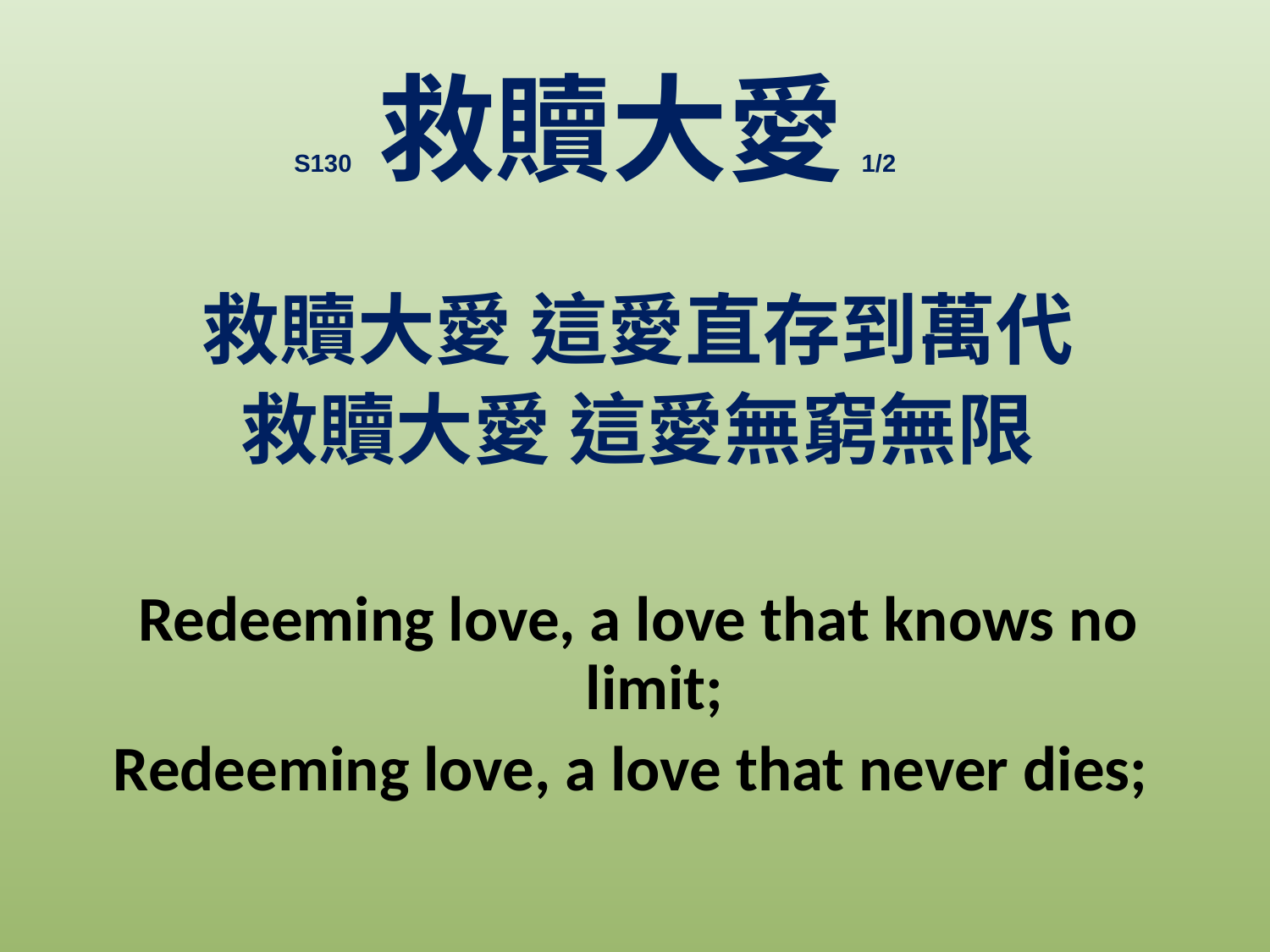

S130   救贖大愛  1/2
救贖大愛 這愛直存到萬代
救贖大愛 這愛無窮無限

Redeeming love, a love that knows no limit;
Redeeming love, a love that never dies;